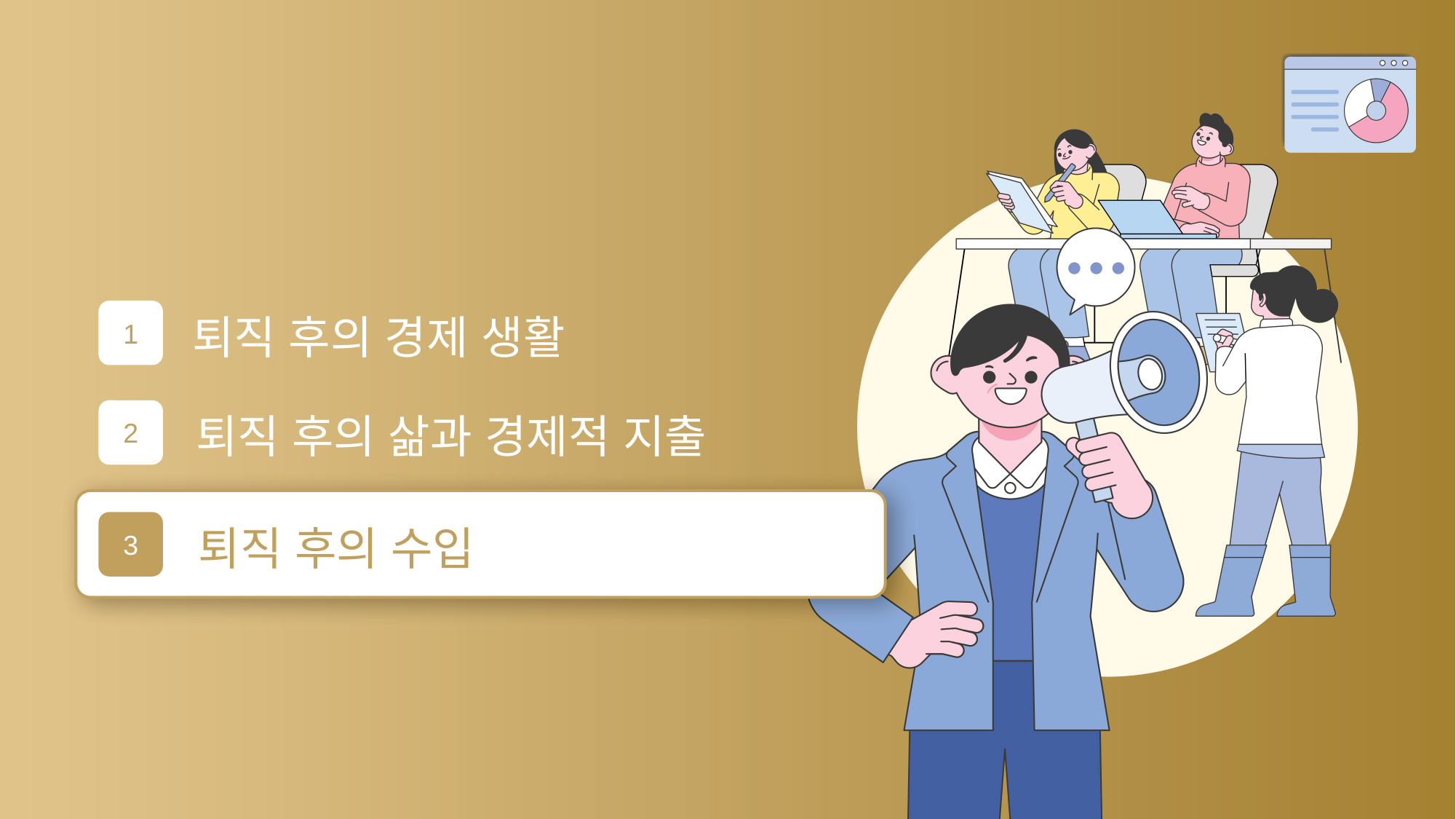

1
퇴직 후의 경제 생활
2
퇴직 후의 삶과 경제적 지출
3
퇴직 후의 수입